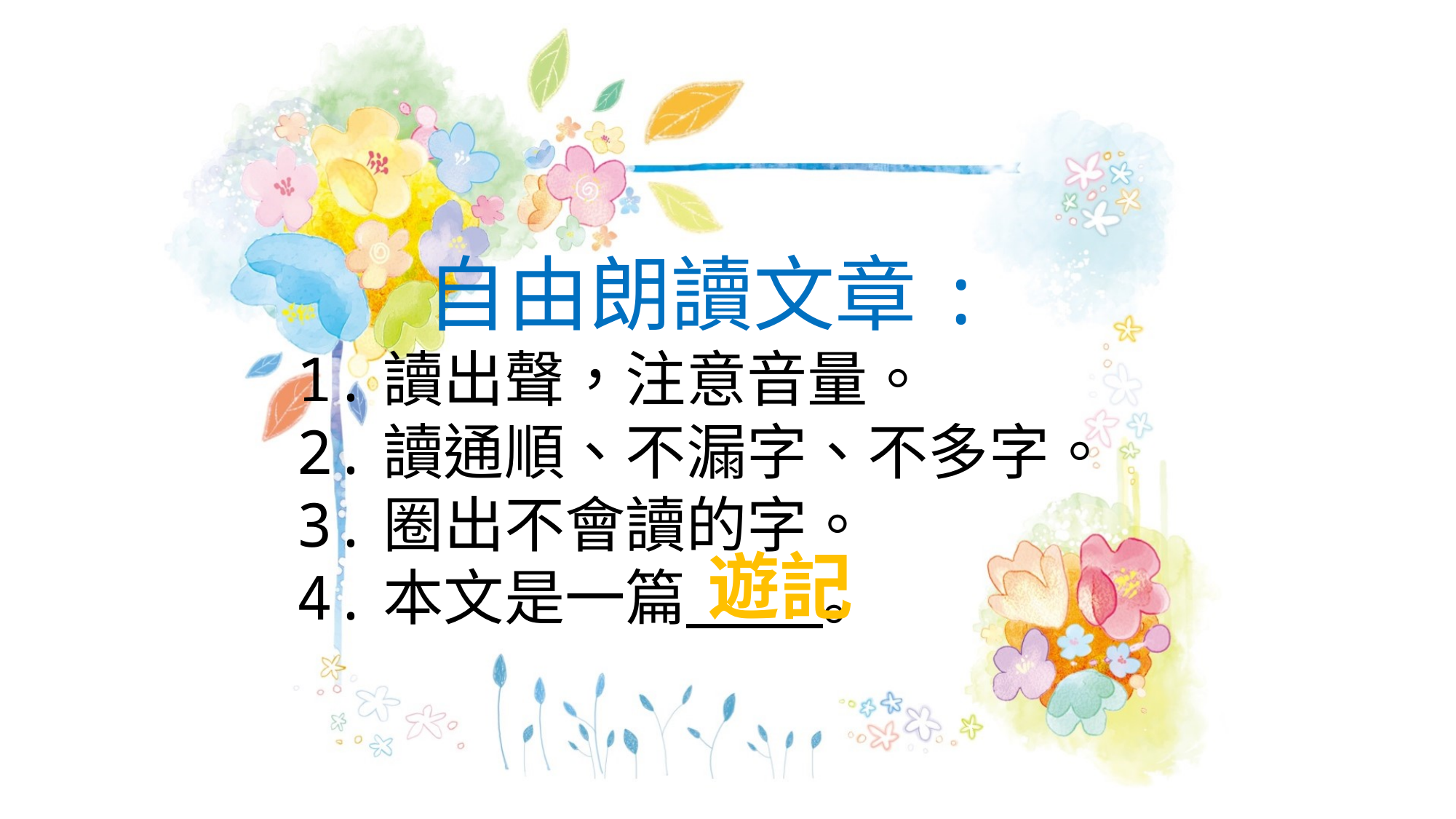

自由朗讀文章:
1.讀出聲，注意音量。
2.讀通順、不漏字、不多字。
3.圈出不會讀的字。
4.本文是一篇          。

遊記